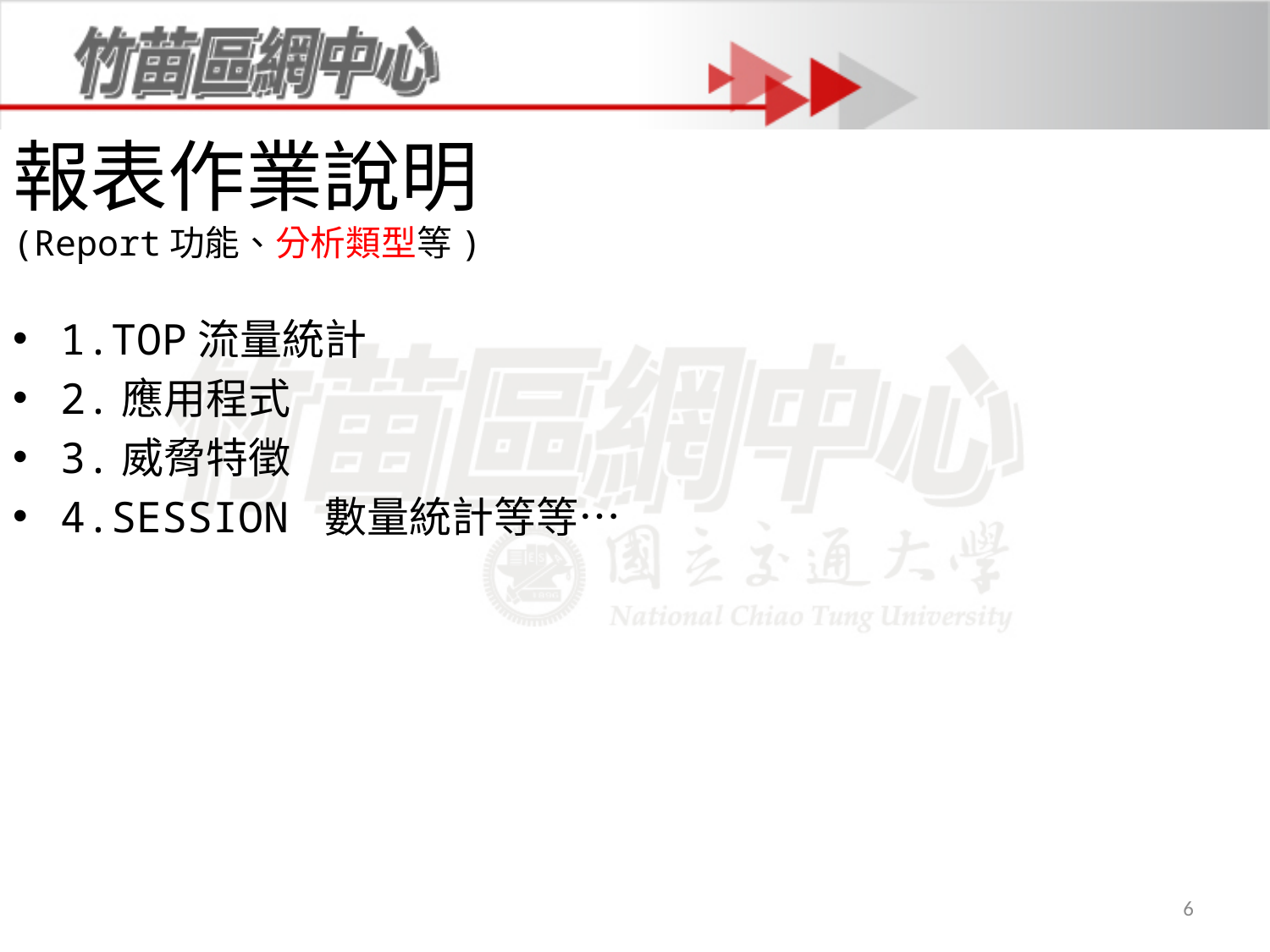

# 報表作業說明 (Report功能、分析類型等)
1.TOP流量統計
2.應用程式
3.威脅特徵
4.SESSION 數量統計等等…

6